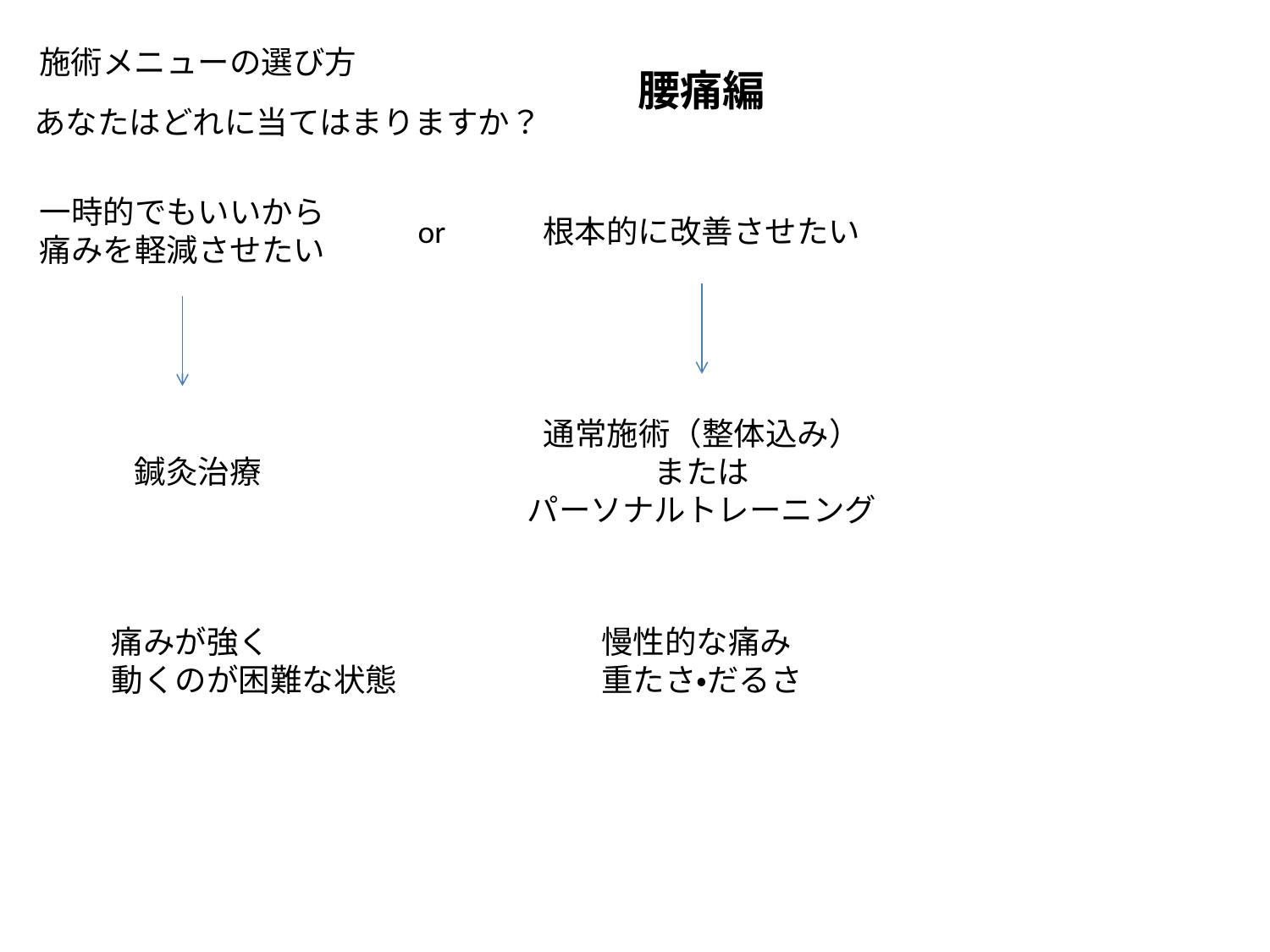

施術メニューの選び方
腰痛編
あなたはどれに当てはまりますか？
一時的でもいいから
痛みを軽減させたい
or
根本的に改善させたい
通常施術（整体込み）
または
パーソナルトレーニング
鍼灸治療
痛みが強く
動くのが困難な状態
慢性的な痛み
重たさ・だるさ